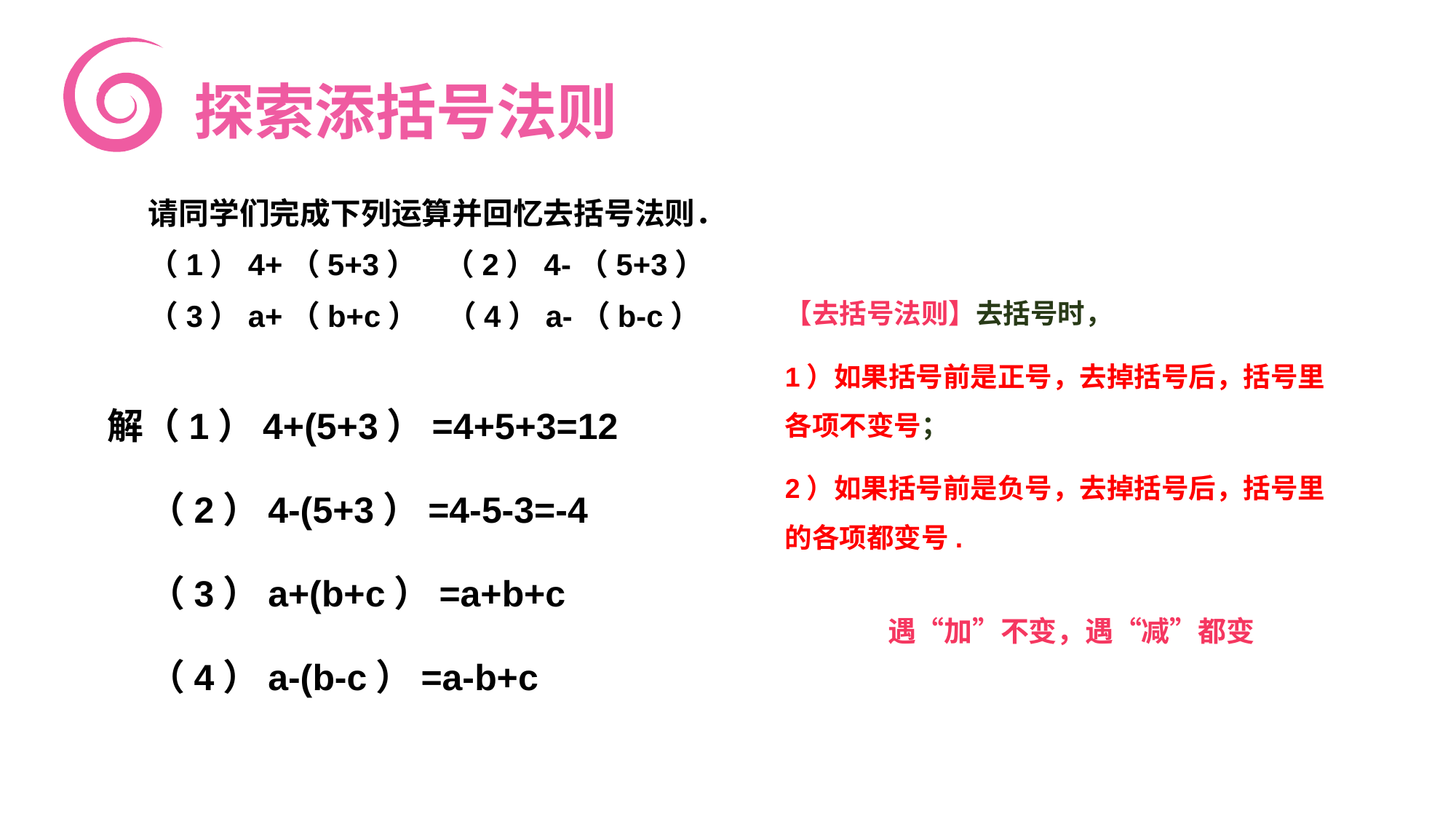

探索添括号法则
请同学们完成下列运算并回忆去括号法则．
（1）4+（5+3）    （2）4-（5+3）
（3）a+（b+c）    （4）a-（b-c）
【去括号法则】去括号时，
1）如果括号前是正号，去掉括号后，括号里各项不变号；
2）如果括号前是负号，去掉括号后，括号里的各项都变号.
解（1）4+(5+3）=4+5+3=12
    （2）4-(5+3）=4-5-3=-4
    （3）a+(b+c）=a+b+c
    （4）a-(b-c）=a-b+c
遇“加”不变，遇“减”都变